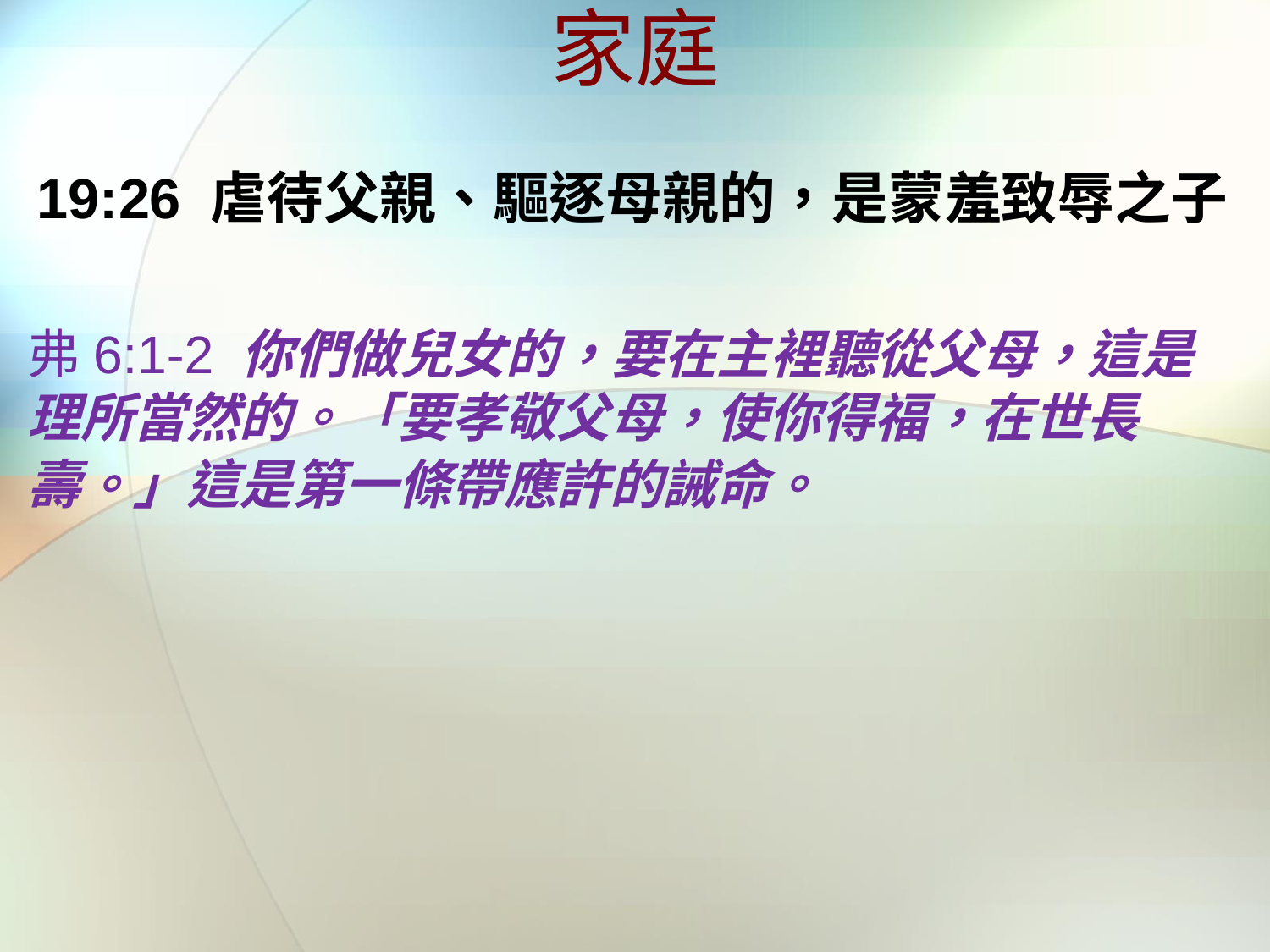

# 家庭
19:26 虐待父親、驅逐母親的，是蒙羞致辱之子

弗6:1-2 你們做兒女的，要在主裡聽從父母，這是  理所當然的。「要孝敬父母，使你得福，在世長壽。」這是第一條帶應許的誡命。